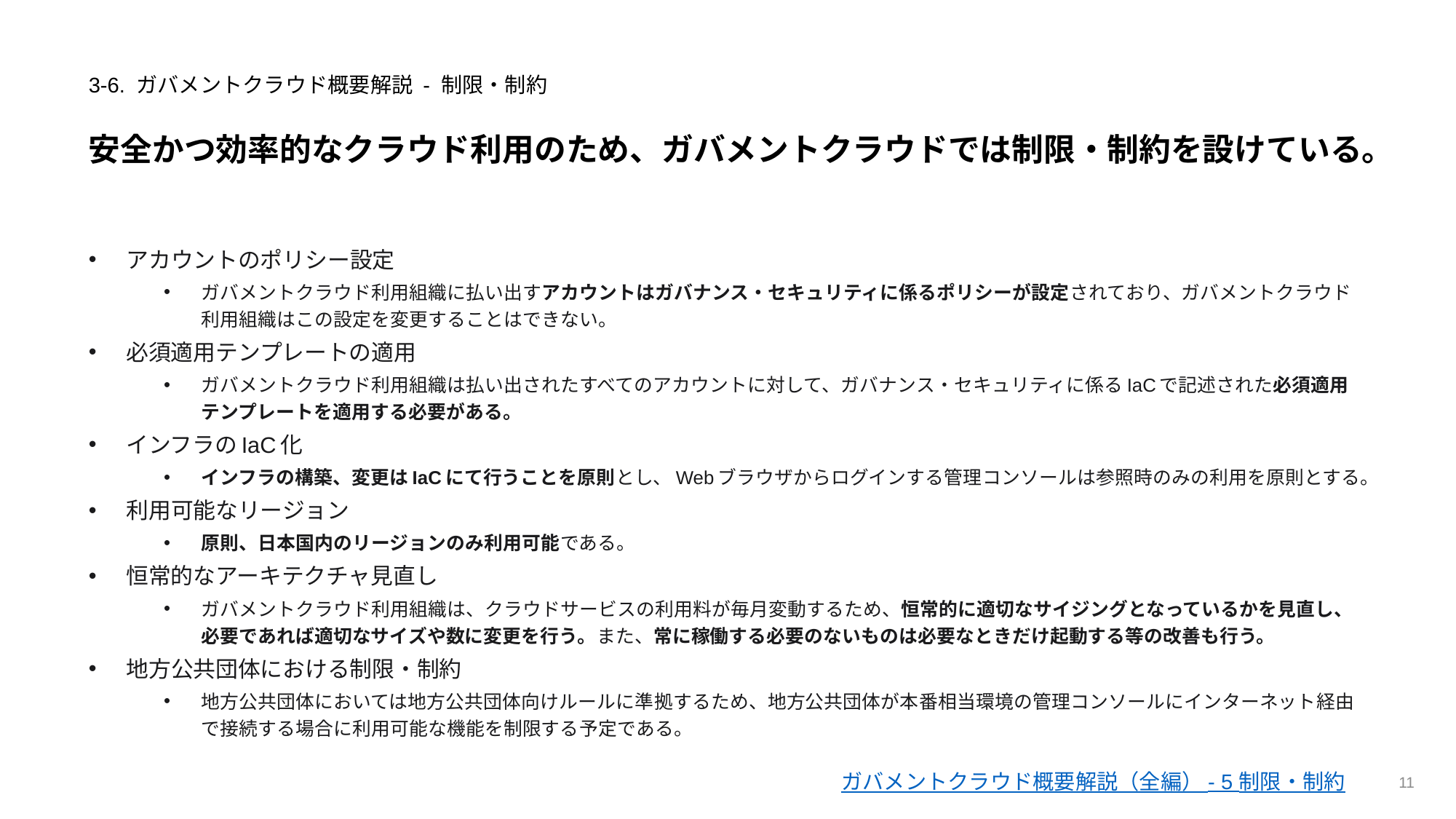

# 3-6. ガバメントクラウド概要解説 - 制限・制約
安全かつ効率的なクラウド利用のため、ガバメントクラウドでは制限・制約を設けている。
アカウントのポリシー設定
ガバメントクラウド利用組織に払い出すアカウントはガバナンス・セキュリティに係るポリシーが設定されており、ガバメントクラウド利用組織はこの設定を変更することはできない。
必須適用テンプレートの適用
ガバメントクラウド利用組織は払い出されたすべてのアカウントに対して、ガバナンス・セキュリティに係るIaCで記述された必須適用テンプレートを適用する必要がある。
インフラのIaC化
インフラの構築、変更はIaCにて行うことを原則とし、Webブラウザからログインする管理コンソールは参照時のみの利用を原則とする。
利用可能なリージョン
原則、日本国内のリージョンのみ利用可能である。
恒常的なアーキテクチャ見直し
ガバメントクラウド利用組織は、クラウドサービスの利用料が毎月変動するため、恒常的に適切なサイジングとなっているかを見直し、必要であれば適切なサイズや数に変更を行う。また、常に稼働する必要のないものは必要なときだけ起動する等の改善も行う。
地方公共団体における制限・制約
地方公共団体においては地方公共団体向けルールに準拠するため、地方公共団体が本番相当環境の管理コンソールにインターネット経由で接続する場合に利用可能な機能を制限する予定である。
11
ガバメントクラウド概要解説（全編） - 5 制限・制約